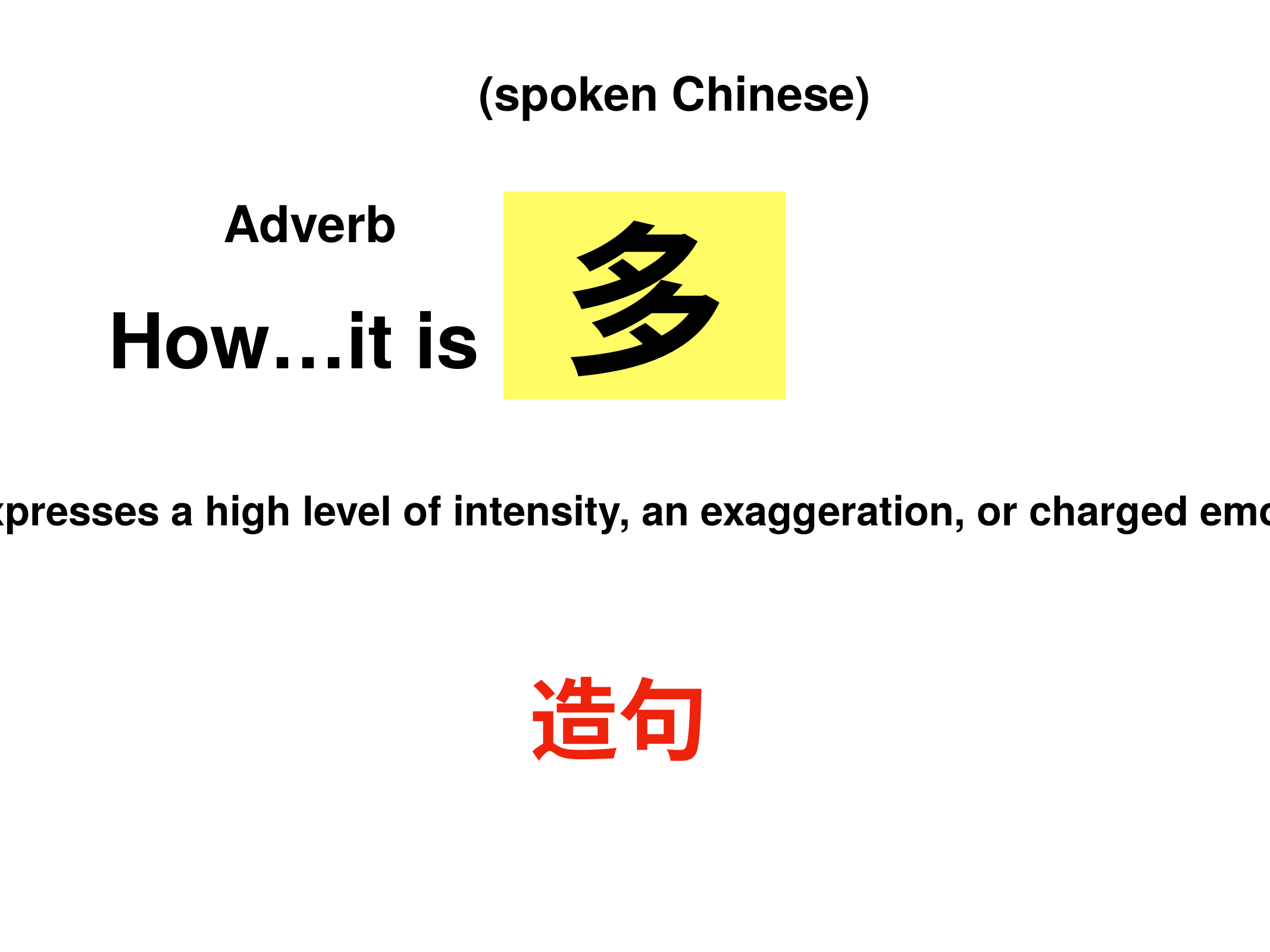

(spoken Chinese)
多
Adverb
How…it is
多 expresses a high level of intensity, an exaggeration, or charged emotion.
造句